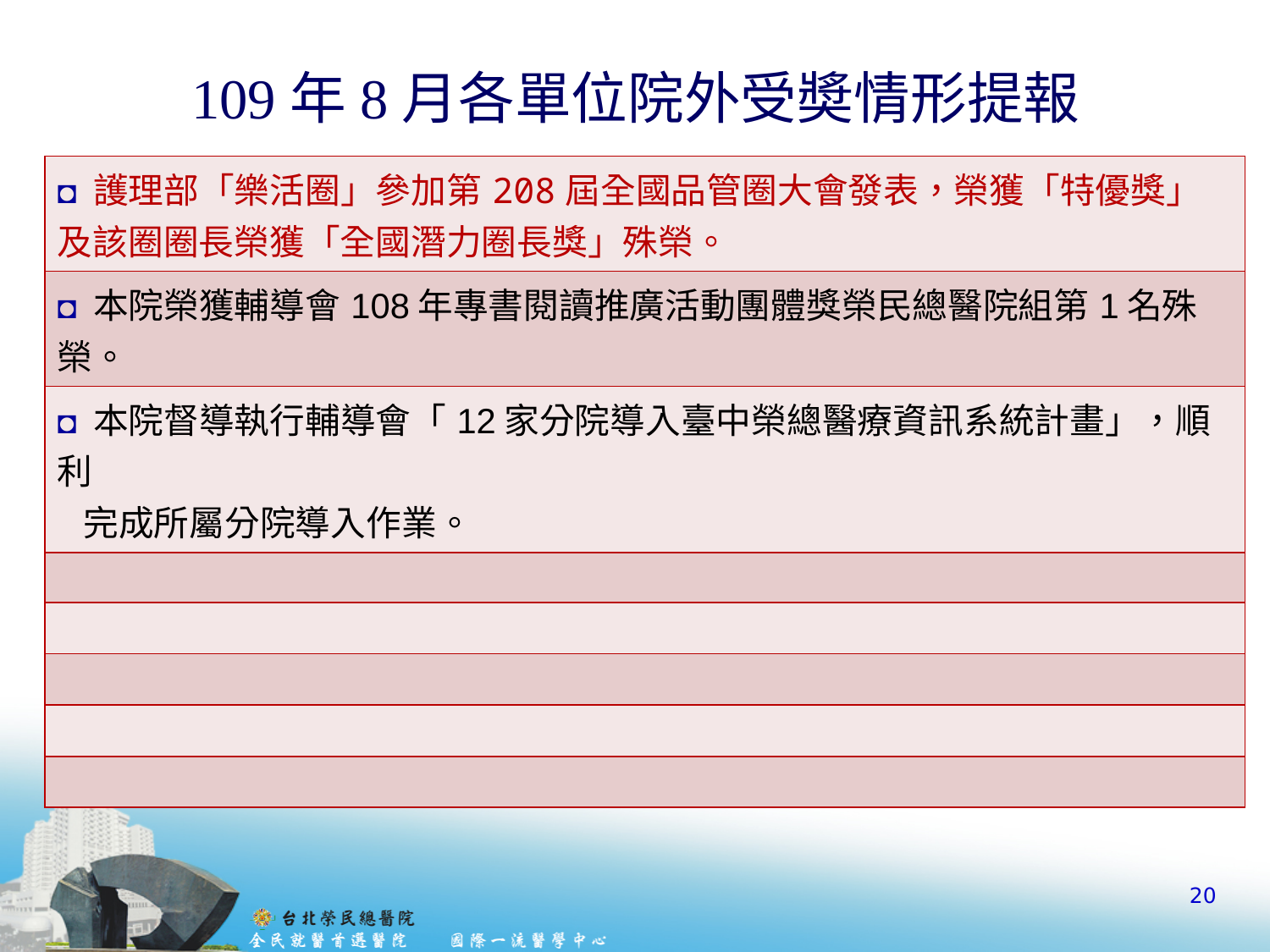

# 109年8月各單位院外受奬情形提報
| ◘ 護理部「樂活圈」參加第208屆全國品管圈大會發表，榮獲「特優獎」及該圈圈長榮獲「全國潛力圈長獎」殊榮。 |
| --- |
| ◘ 本院榮獲輔導會108年專書閱讀推廣活動團體獎榮民總醫院組第1名殊榮。 |
| ◘ 本院督導執行輔導會「12家分院導入臺中榮總醫療資訊系統計畫」，順利 完成所屬分院導入作業。 |
|  |
|  |
|  |
|  |
|  |
20